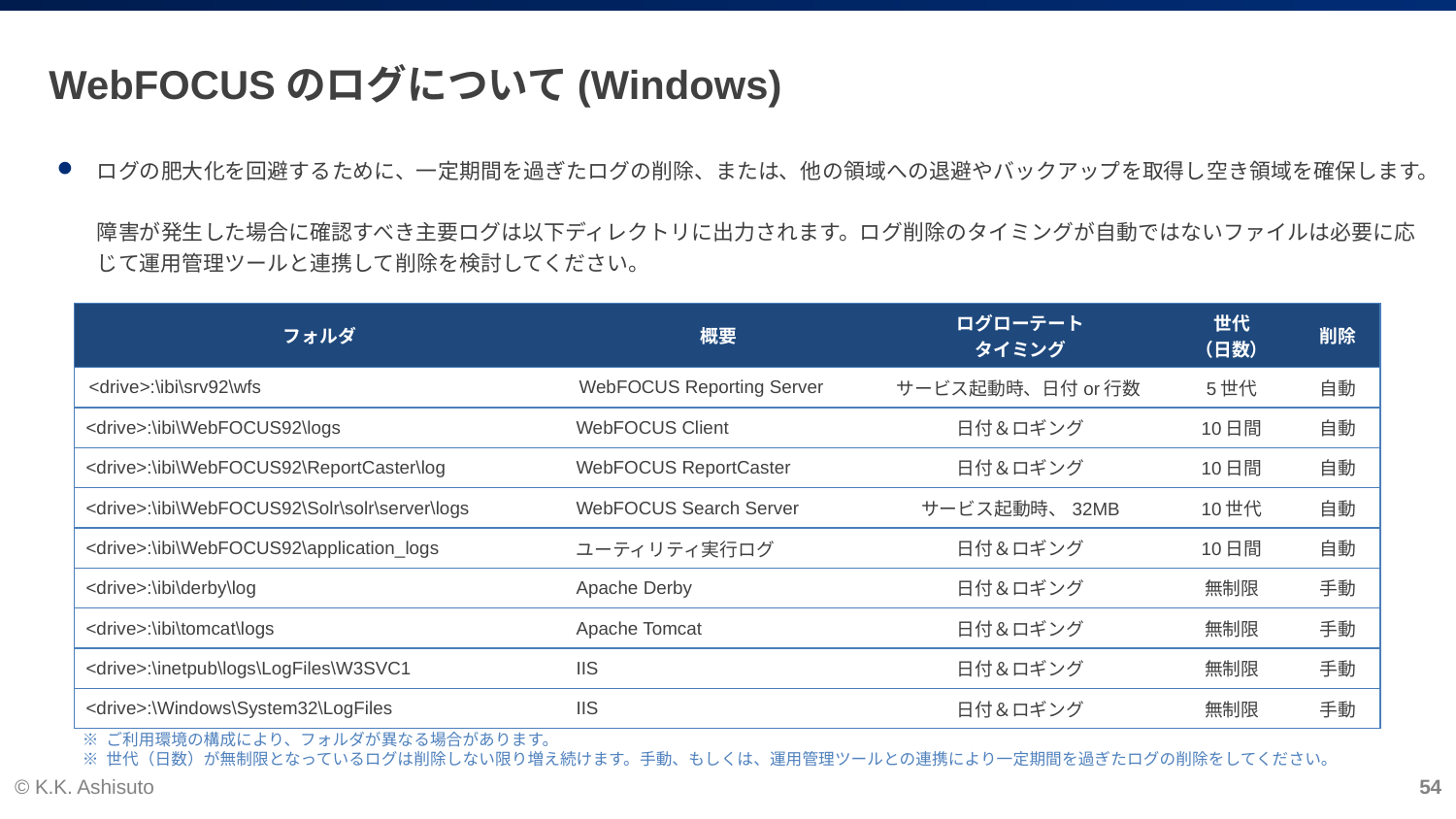

# WebFOCUSのログについて(Windows)
ログの肥大化を回避するために、一定期間を過ぎたログの削除、または、他の領域への退避やバックアップを取得し空き領域を確保します。
障害が発生した場合に確認すべき主要ログは以下ディレクトリに出力されます。ログ削除のタイミングが自動ではないファイルは必要に応じて運用管理ツールと連携して削除を検討してください。
| フォルダ | 概要 | ログローテート タイミング | 世代 （日数） | 削除 |
| --- | --- | --- | --- | --- |
| <drive>:\ibi\srv92\wfs | WebFOCUS Reporting Server | サービス起動時、日付or行数 | 5世代 | 自動 |
| <drive>:\ibi\WebFOCUS92\logs | WebFOCUS Client | 日付＆ロギング | 10日間 | 自動 |
| <drive>:\ibi\WebFOCUS92\ReportCaster\log | WebFOCUS ReportCaster | 日付＆ロギング | 10日間 | 自動 |
| <drive>:\ibi\WebFOCUS92\Solr\solr\server\logs | WebFOCUS Search Server | サービス起動時、32MB | 10世代 | 自動 |
| <drive>:\ibi\WebFOCUS92\application\_logs | ユーティリティ実行ログ | 日付＆ロギング | 10日間 | 自動 |
| <drive>:\ibi\derby\log | Apache Derby | 日付＆ロギング | 無制限 | 手動 |
| <drive>:\ibi\tomcat\logs | Apache Tomcat | 日付＆ロギング | 無制限 | 手動 |
| <drive>:\inetpub\logs\LogFiles\W3SVC1 | IIS | 日付＆ロギング | 無制限 | 手動 |
| <drive>:\Windows\System32\LogFiles | IIS | 日付＆ロギング | 無制限 | 手動 |
※ ご利用環境の構成により、フォルダが異なる場合があります。
※ 世代（日数）が無制限となっているログは削除しない限り増え続けます。手動、もしくは、運用管理ツールとの連携により一定期間を過ぎたログの削除をしてください。
© K.K. Ashisuto
54